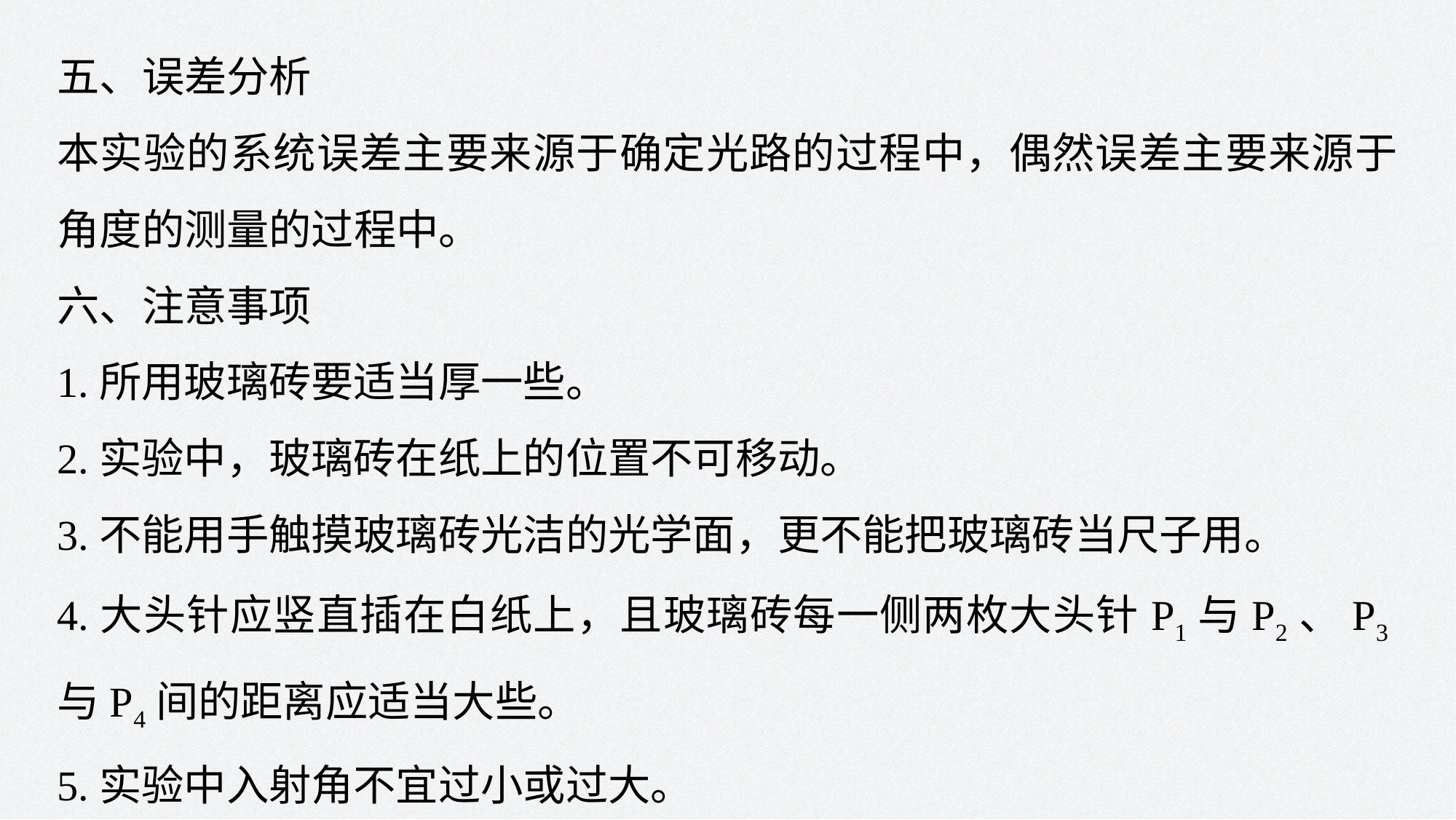

五、误差分析
本实验的系统误差主要来源于确定光路的过程中，偶然误差主要来源于角度的测量的过程中。
六、注意事项
1.所用玻璃砖要适当厚一些。
2.实验中，玻璃砖在纸上的位置不可移动。
3.不能用手触摸玻璃砖光洁的光学面，更不能把玻璃砖当尺子用。
4.大头针应竖直插在白纸上，且玻璃砖每一侧两枚大头针P1与P2、P3与P4间的距离应适当大些。
5.实验中入射角不宜过小或过大。